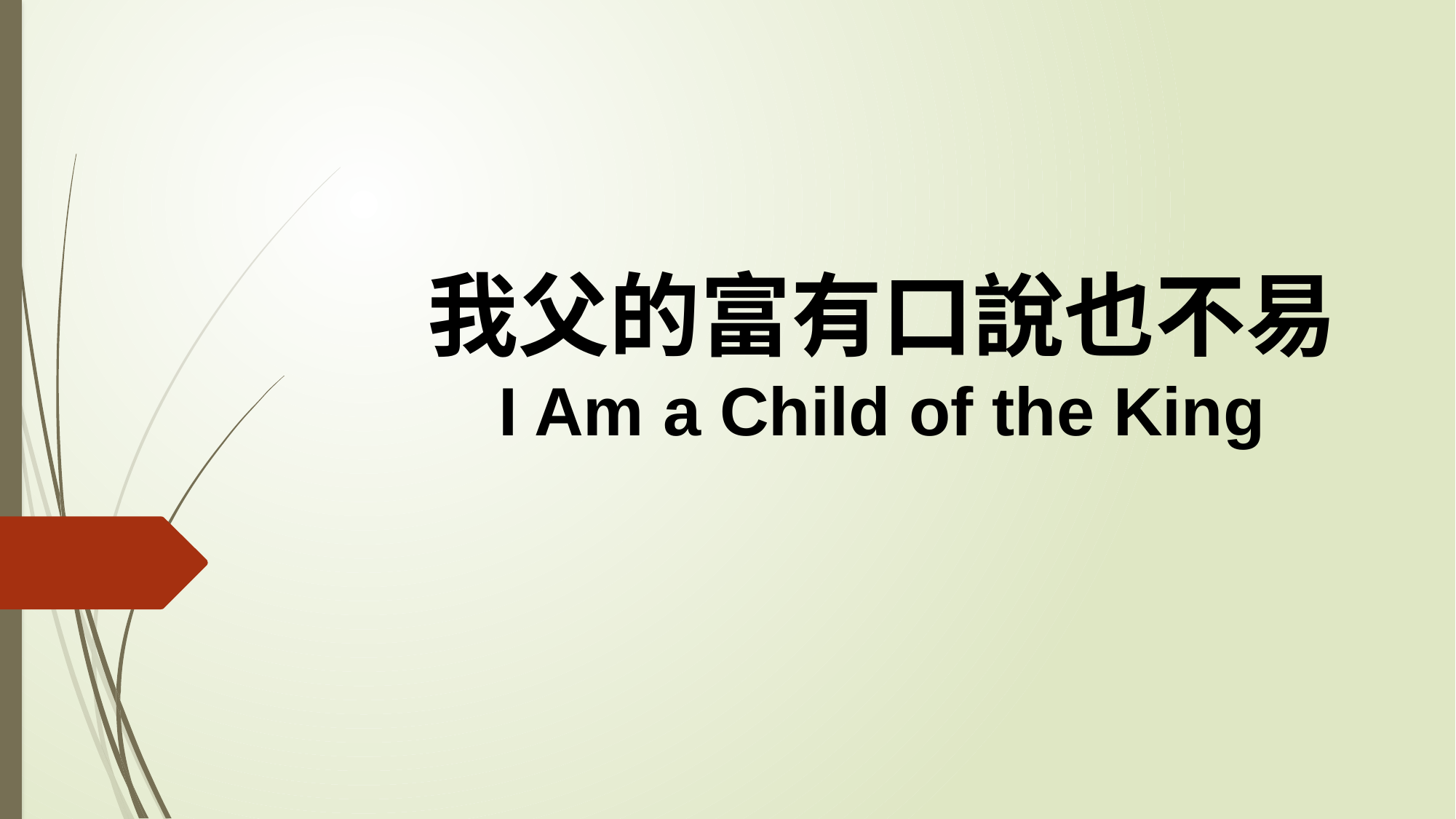

# 我父的富有口說也不易 I Am a Child of the King